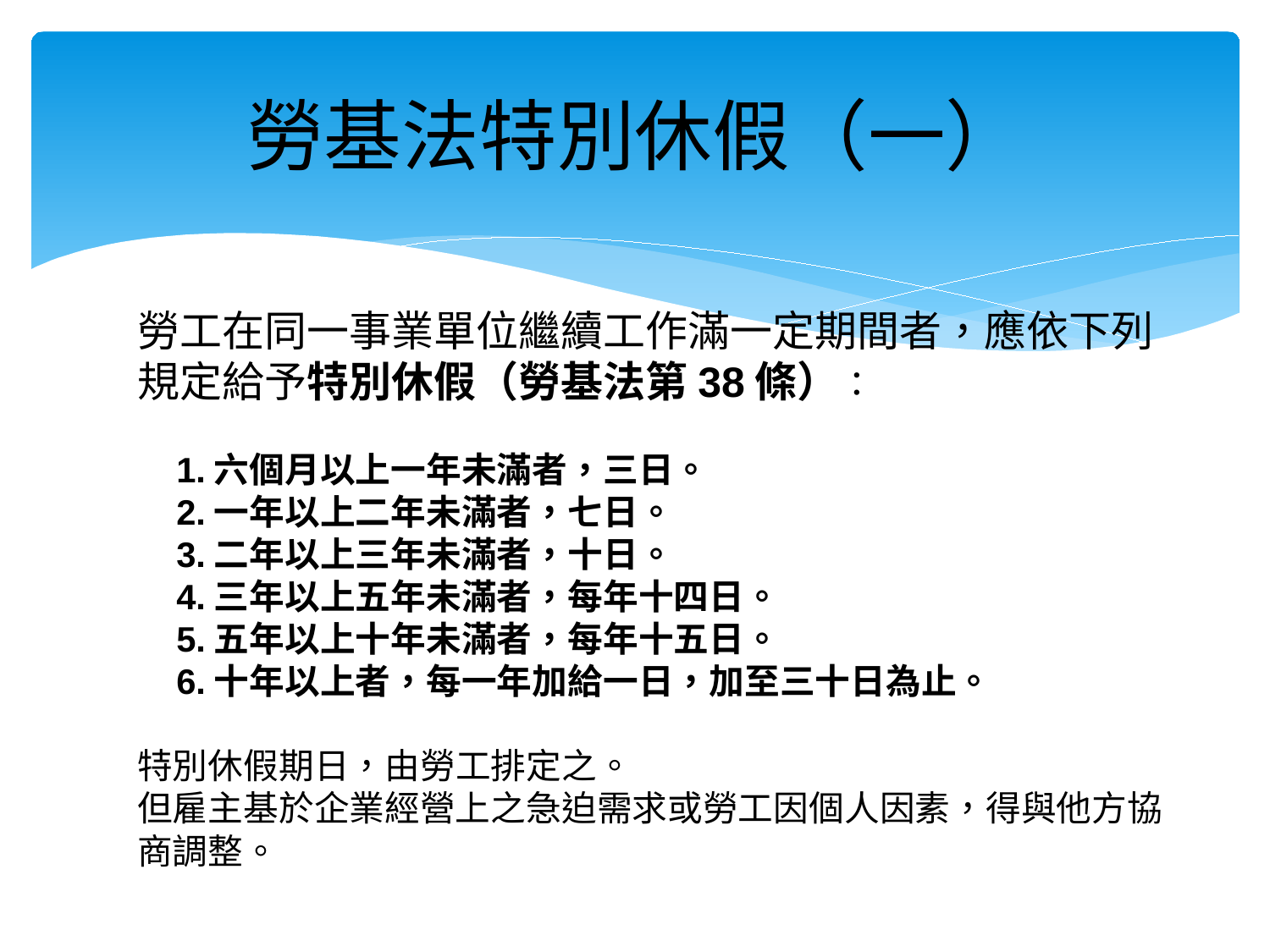

# 勞基法特別休假（一）
勞工在同一事業單位繼續工作滿一定期間者，應依下列規定給予特別休假（勞基法第38條）：

    1.六個月以上一年未滿者，三日。
    2.一年以上二年未滿者，七日。
    3.二年以上三年未滿者，十日。
    4.三年以上五年未滿者，每年十四日。
    5.五年以上十年未滿者，每年十五日。
    6.十年以上者，每一年加給一日，加至三十日為止。

特別休假期日，由勞工排定之。
但雇主基於企業經營上之急迫需求或勞工因個人因素，得與他方協商調整。